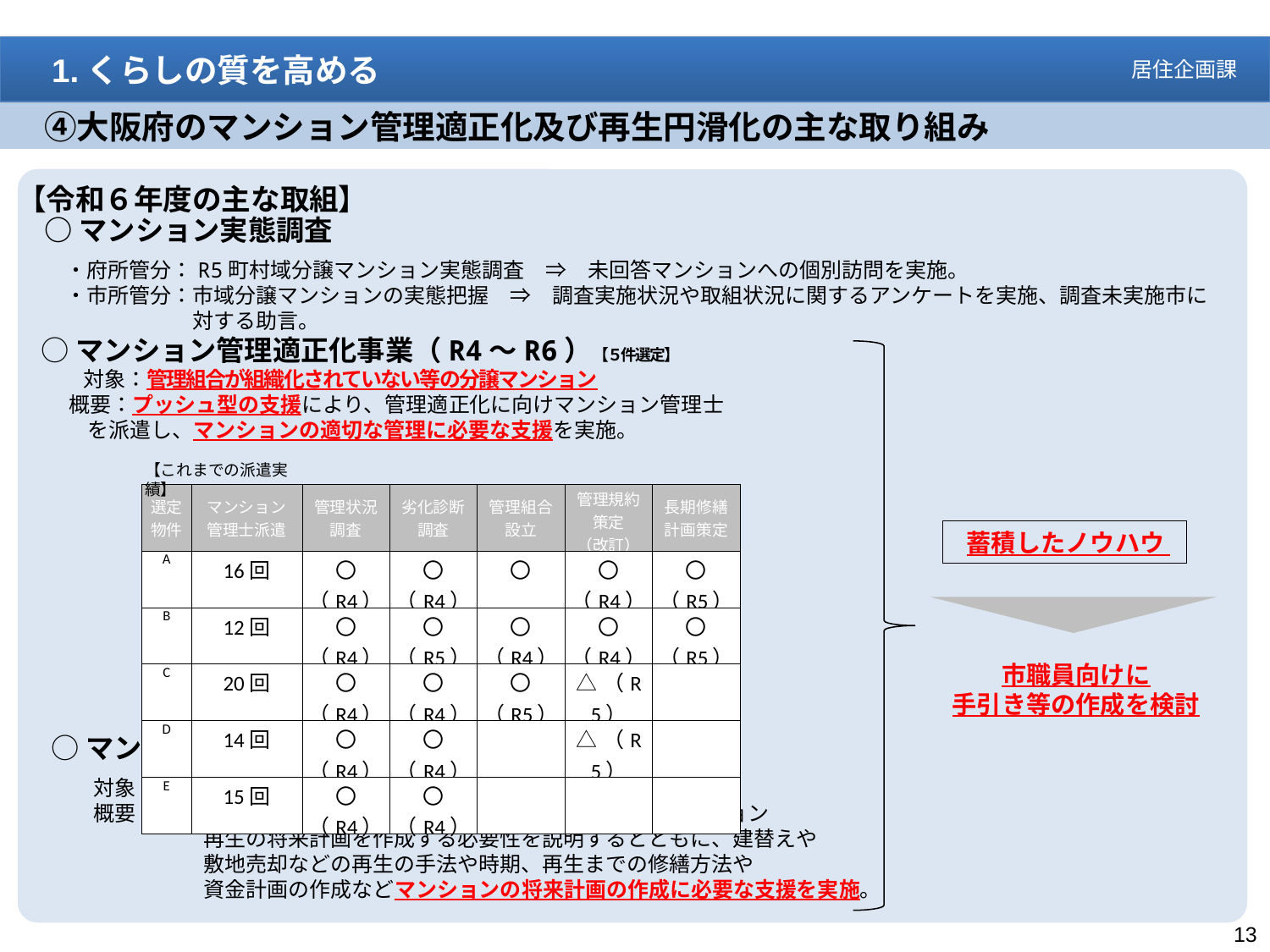

1.くらしの質を高める
居住企画課
　④大阪府のマンション管理適正化及び再生円滑化の主な取り組み

【令和６年度の主な取組】
○マンション実態調査

　・府所管分：R5町村域分譲マンション実態調査　⇒　未回答マンションへの個別訪問を実施。
　・市所管分：市域分譲マンションの実態把握　⇒　調査実施状況や取組状況に関するアンケートを実施、調査未実施市に
　　　　　　　対する助言。
○マンション管理適正化事業（R4～R6）【５件選定】
　　対象：管理組合が組織化されていない等の分譲マンション
   　概要：プッシュ型の支援により、管理適正化に向けマンション管理士
          を派遣し、マンションの適切な管理に必要な支援を実施。

【これまでの派遣実績】
| 選定 物件 | マンション 管理士派遣 | 管理状況 調査 | 劣化診断 調査 | 管理組合 設立 | 管理規約 策定 （改訂） | 長期修繕 計画策定 |
| --- | --- | --- | --- | --- | --- | --- |
| A | 16回 | 〇（R4） | 〇（R4） | 〇 | 〇（R4） | 〇（R5） |
| B | 12回 | 〇（R4） | 〇（R5） | 〇（R4） | 〇（R4） | 〇（R5） |
| C | 20回 | 〇（R4） | 〇（R4） | 〇（R5） | △（R5） |  |
| D | 14回 | 〇（R4） | 〇（R4） |  | △（R5） |  |
| E | 15回 | 〇（R4） | 〇（R4） |  |  |  |
 蓄積したノウハウ

市職員向けに
手引き等の作成を検討
○マンション再生円滑化事業（R4～R6）【２件選定】

　　対象：築40年を超える分譲マンション
　　概要：管理組合の要請により、マンション管理士を派遣し、マンション
　　　　　　　 再生の将来計画を作成する必要性を説明するとともに、建替えや
　　　　　　　 敷地売却などの再生の手法や時期、再生までの修繕方法や
 　　　　　　　資金計画の作成などマンションの将来計画の作成に必要な支援を実施。
13